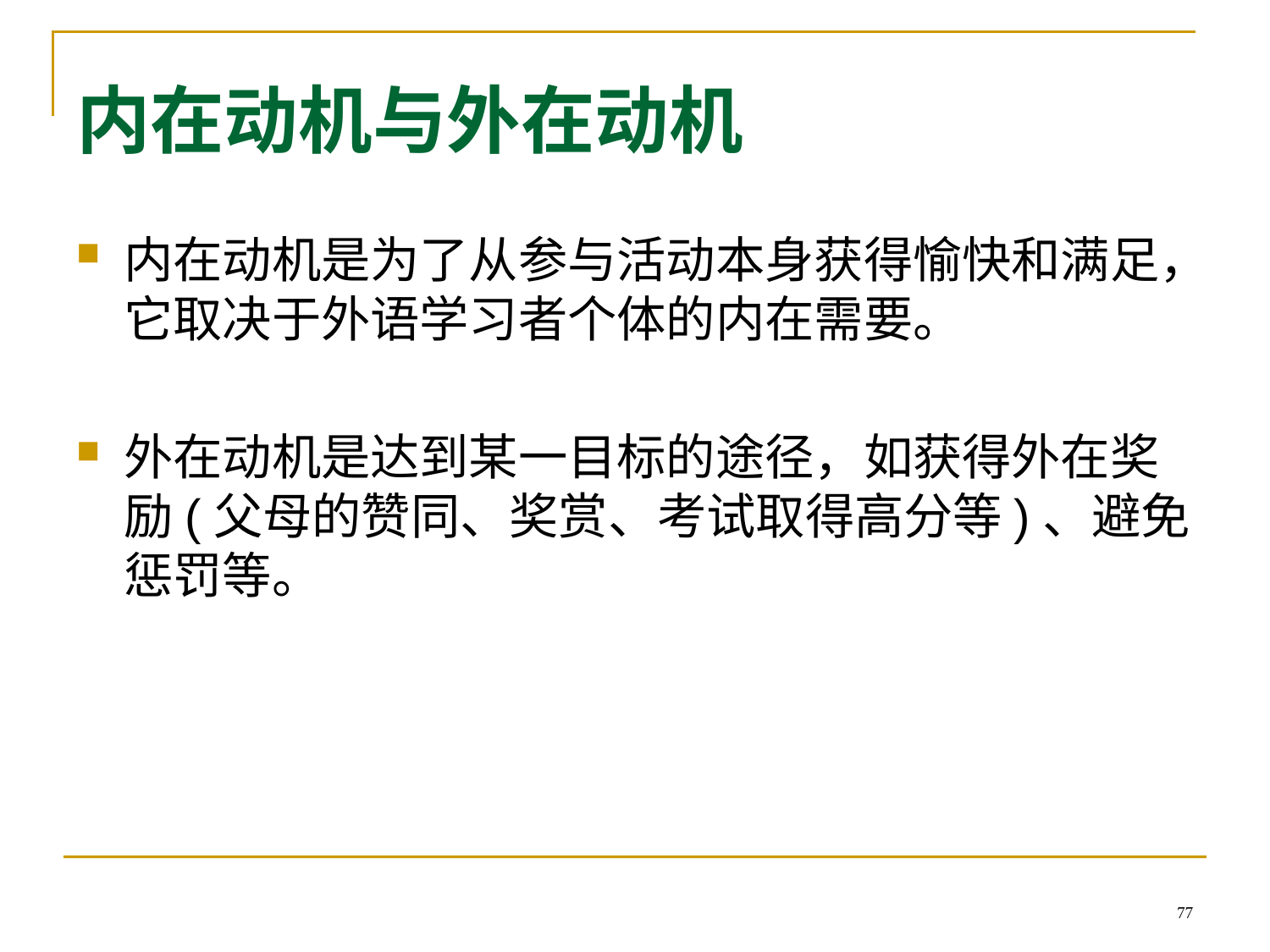

# 内在动机与外在动机
内在动机是为了从参与活动本身获得愉快和满足，它取决于外语学习者个体的内在需要。

外在动机是达到某一目标的途径，如获得外在奖励(父母的赞同、奖赏、考试取得高分等)、避免惩罚等。
77